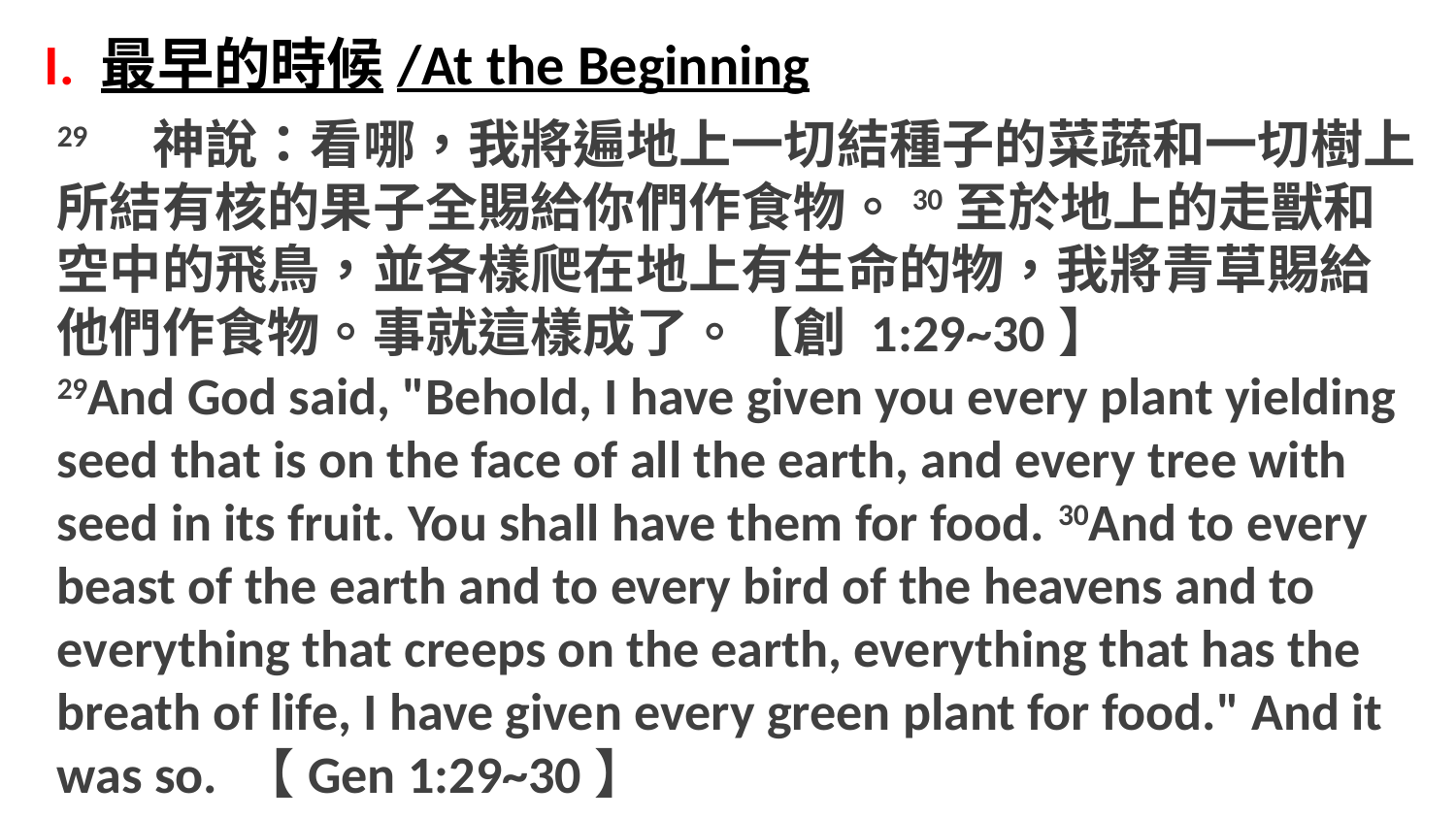

I. 最早的時候/At the Beginning
29　神說：看哪，我將遍地上一切結種子的菜蔬和一切樹上所結有核的果子全賜給你們作食物。30至於地上的走獸和空中的飛鳥，並各樣爬在地上有生命的物，我將青草賜給他們作食物。事就這樣成了。【創 1:29~30】
29And God said, "Behold, I have given you every plant yielding seed that is on the face of all the earth, and every tree with seed in its fruit. You shall have them for food. 30And to every beast of the earth and to every bird of the heavens and to everything that creeps on the earth, everything that has the breath of life, I have given every green plant for food." And it was so. 【Gen 1:29~30】